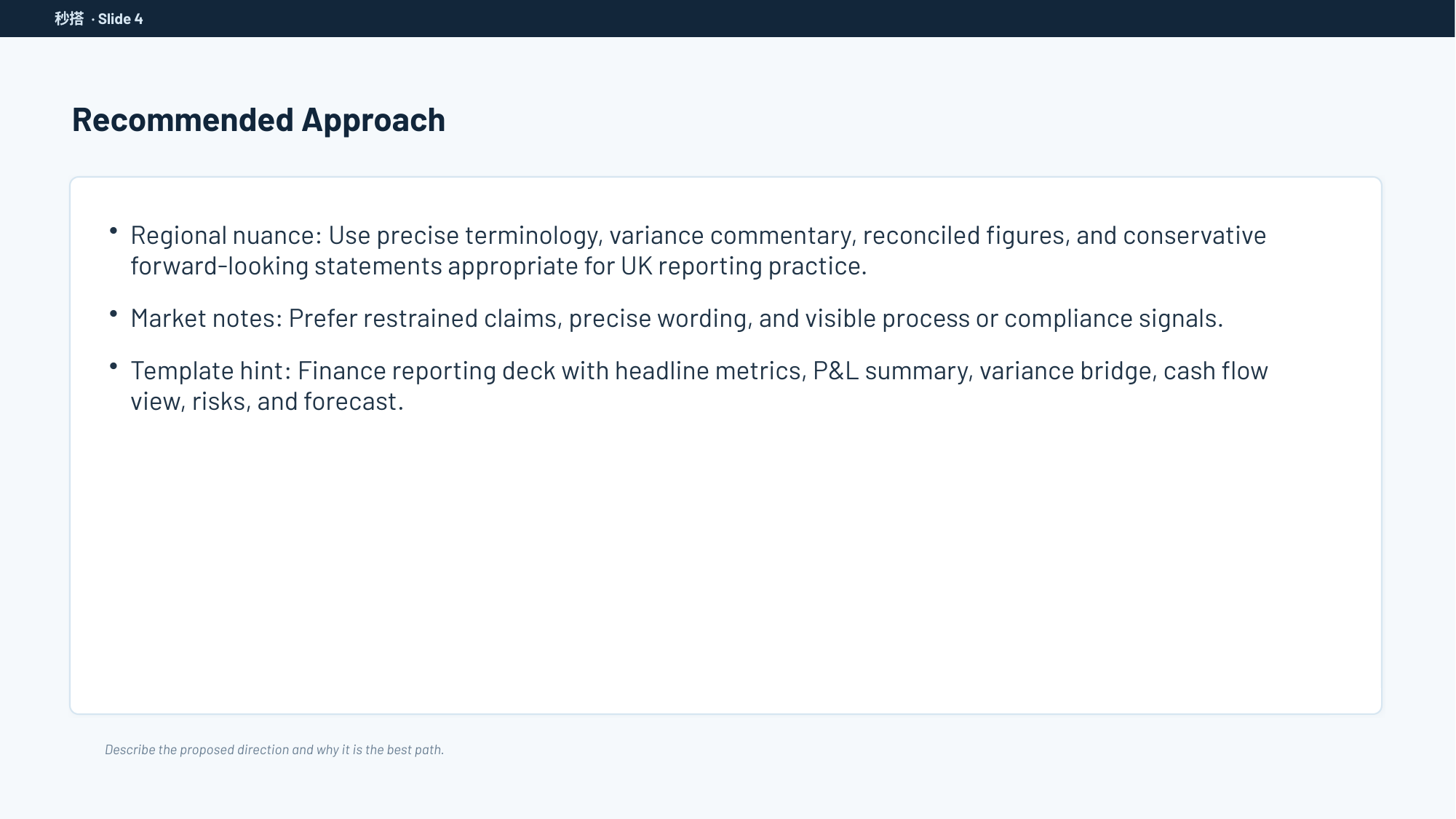

秒搭 · Slide 4
Recommended Approach

Regional nuance: Use precise terminology, variance commentary, reconciled figures, and conservative forward-looking statements appropriate for UK reporting practice.
Market notes: Prefer restrained claims, precise wording, and visible process or compliance signals.
Template hint: Finance reporting deck with headline metrics, P&L summary, variance bridge, cash flow view, risks, and forecast.
Describe the proposed direction and why it is the best path.